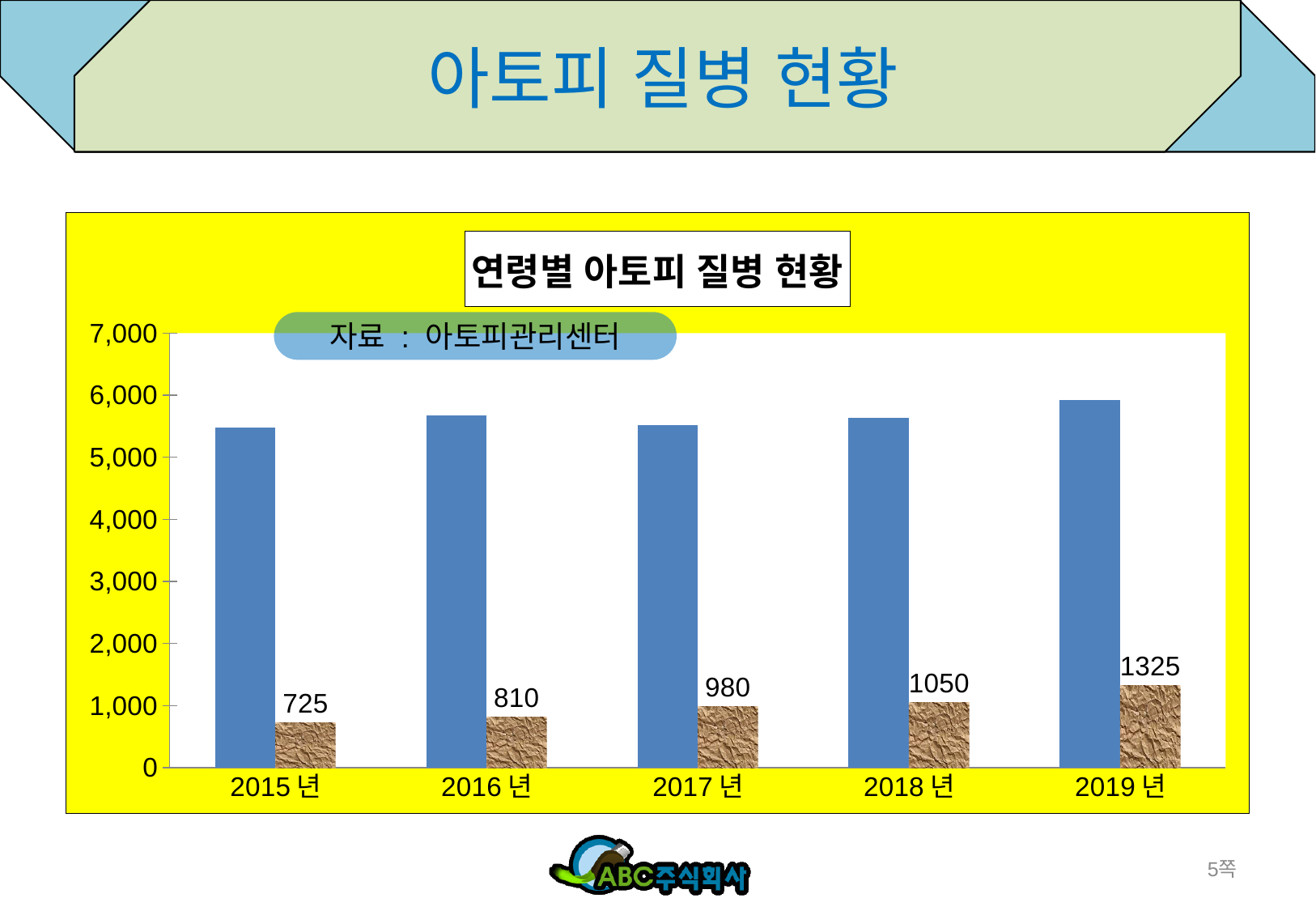

# 아토피 질병 현황

### Chart: 연령별 아토피 질병 현황

| Category | 15세 이하 | 16세 이상 |
|---|---|---|
| 2015년 | 5480.0 | 725.0 |
| 2016년 | 5675.0 | 810.0 |
| 2017년 | 5520.0 | 980.0 |
| 2018년 | 5640.0 | 1050.0 |
| 2019년 | 5920.0 | 1325.0 |
자료 : 아토피관리센터
5쪽